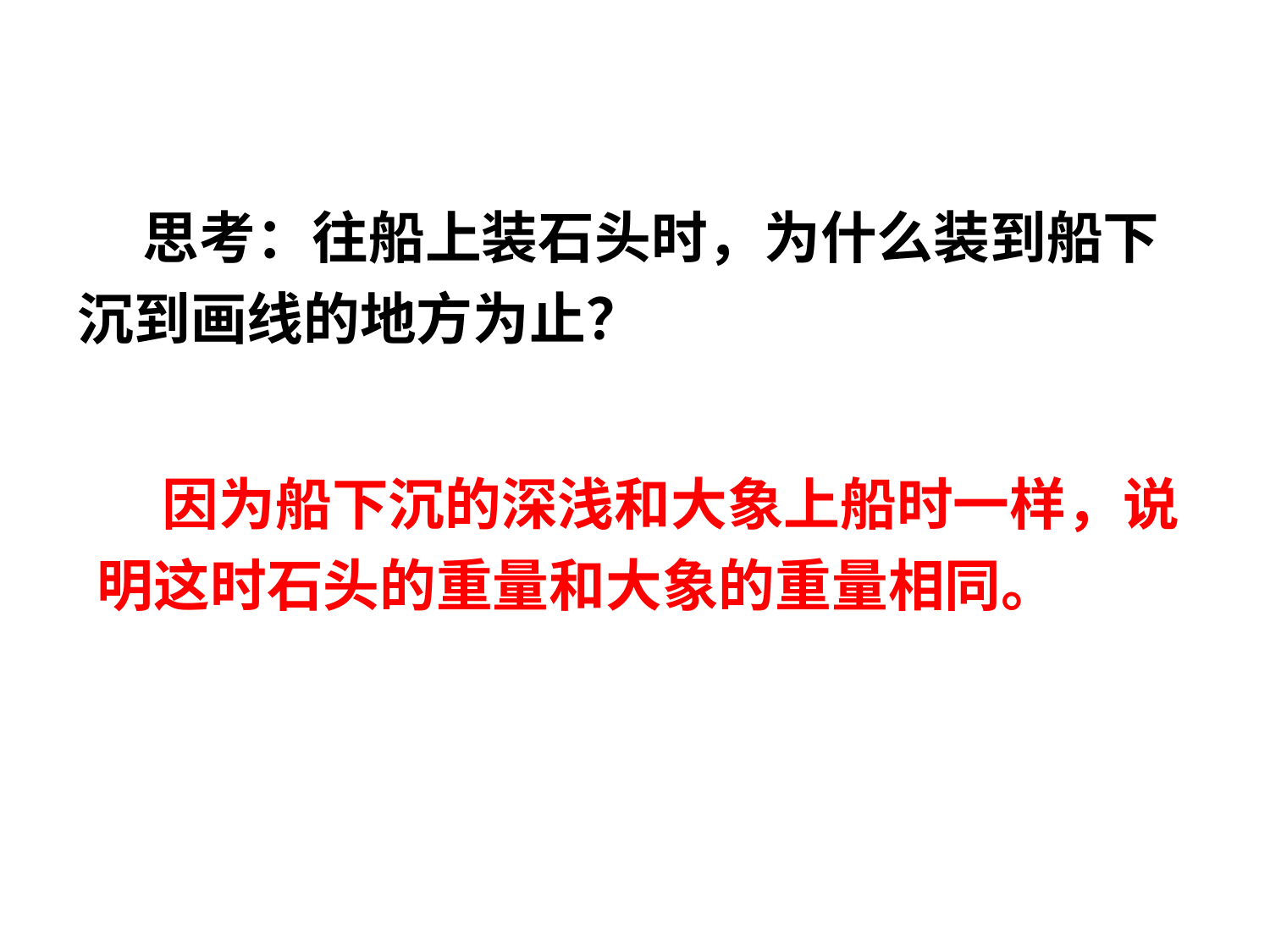

思考：往船上装石头时，为什么装到船下沉到画线的地方为止？
    因为船下沉的深浅和大象上船时一样，说明这时石头的重量和大象的重量相同。